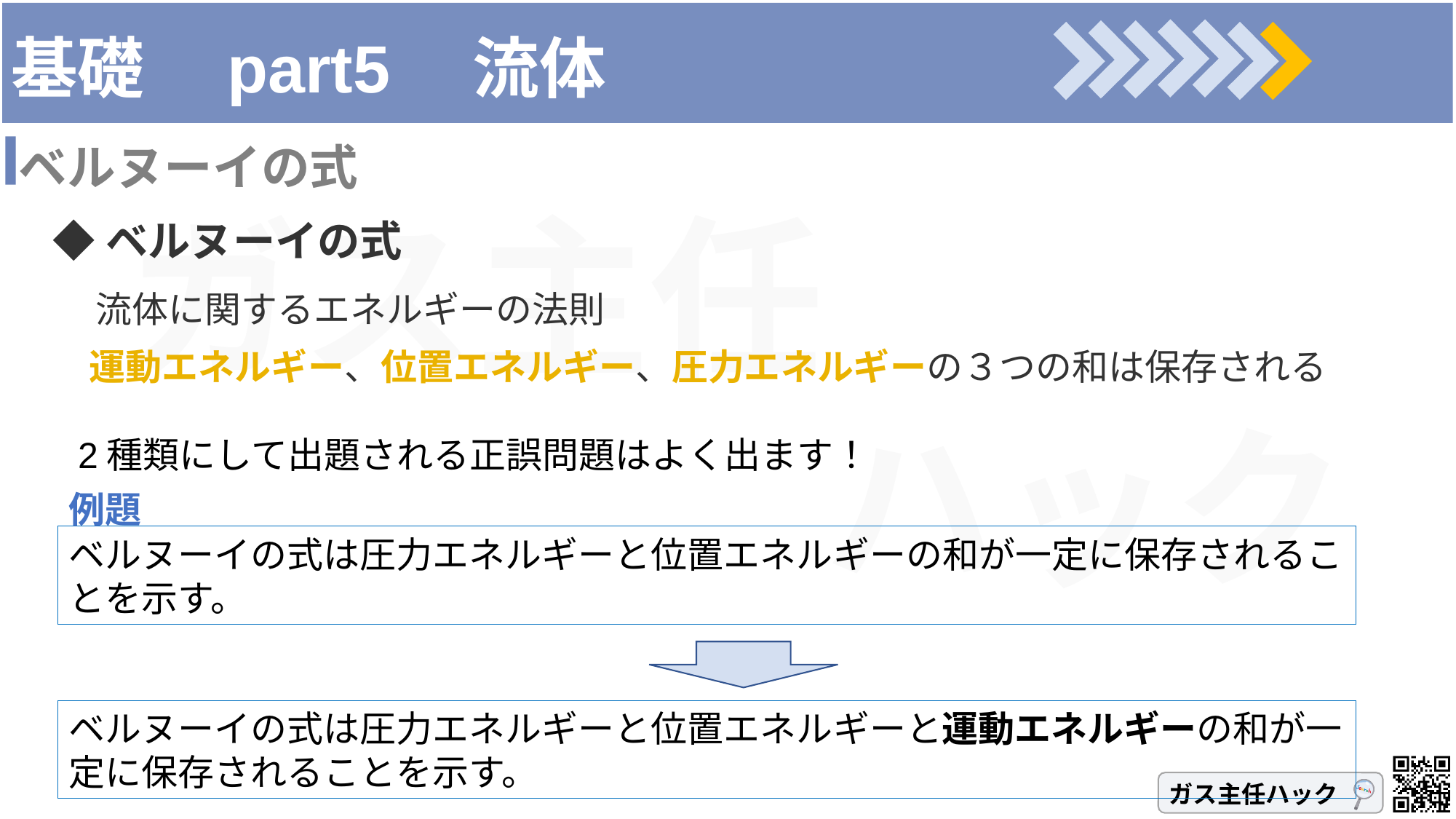

# 基礎　part5　流体

ベルヌーイの式

◆ベルヌーイの式
　流体に関するエネルギーの法則
　運動エネルギー、位置エネルギー、圧力エネルギーの３つの和は保存される
2種類にして出題される正誤問題はよく出ます！
例題
ベルヌーイの式は圧力エネルギーと位置エネルギーの和が一定に保存されることを示す。

ベルヌーイの式は圧力エネルギーと位置エネルギーと運動エネルギーの和が一定に保存されることを示す。